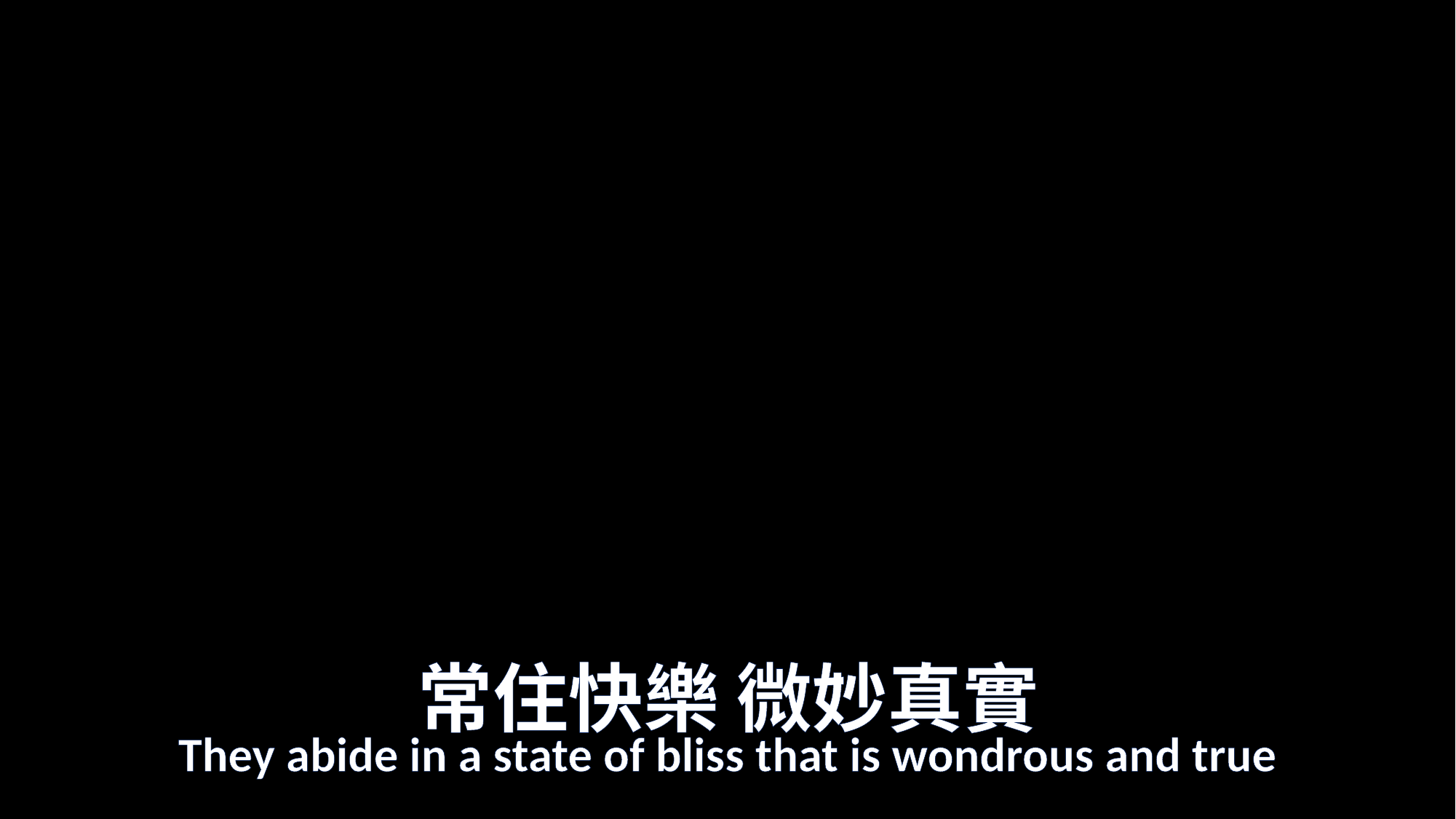

# 常住快樂 微妙真實
They abide in a state of bliss that is wondrous and true